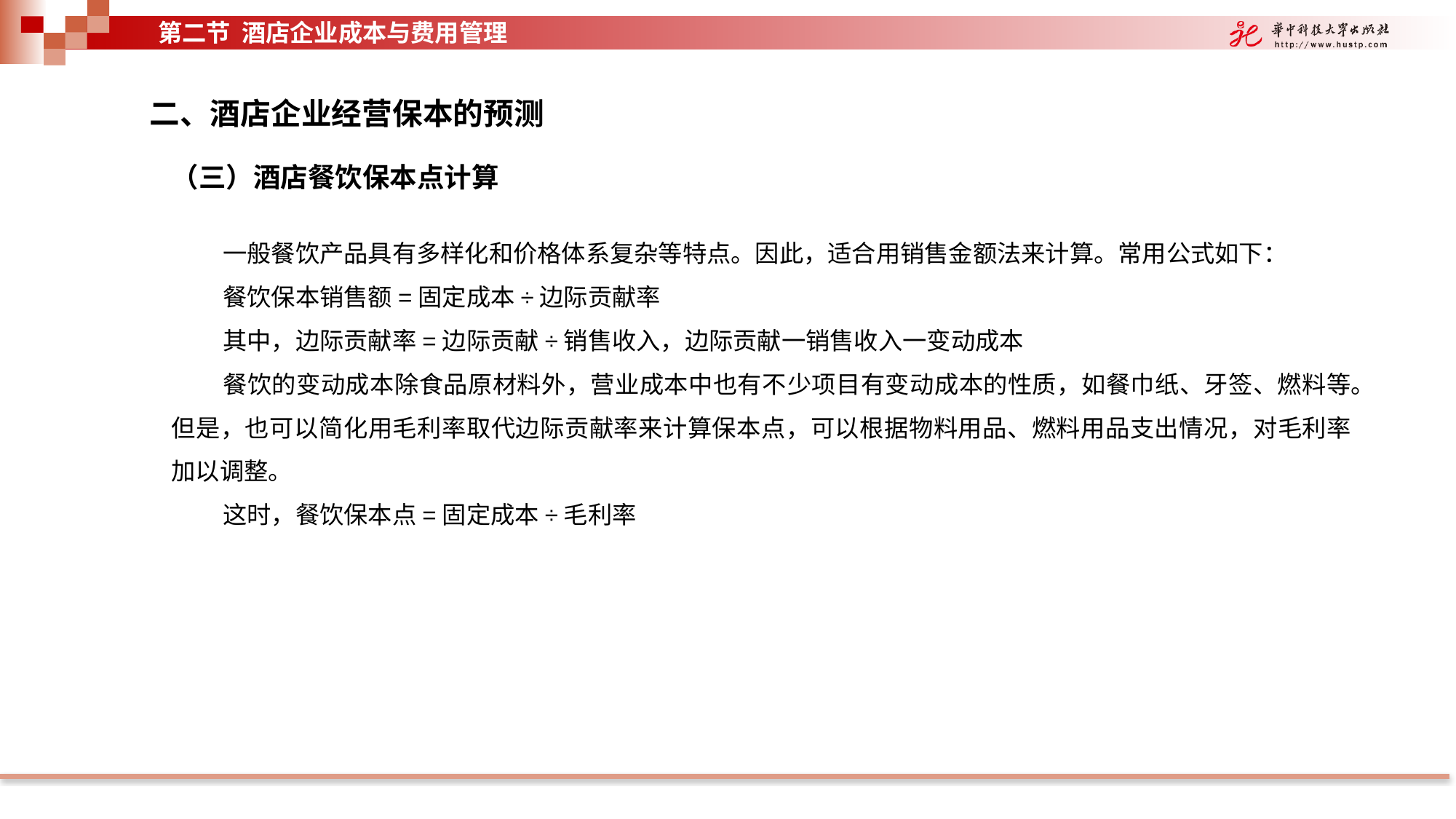

第二节  酒店企业成本与费用管理
二、酒店企业经营保本的预测
（三）酒店餐饮保本点计算
一般餐饮产品具有多样化和价格体系复杂等特点。因此，适合用销售金额法来计算。常用公式如下：
餐饮保本销售额=固定成本÷边际贡献率
其中，边际贡献率=边际贡献÷销售收入，边际贡献一销售收入一变动成本
餐饮的变动成本除食品原材料外，营业成本中也有不少项目有变动成本的性质，如餐巾纸、牙签、燃料等。但是，也可以简化用毛利率取代边际贡献率来计算保本点，可以根据物料用品、燃料用品支出情况，对毛利率加以调整。
这时，餐饮保本点=固定成本÷毛利率